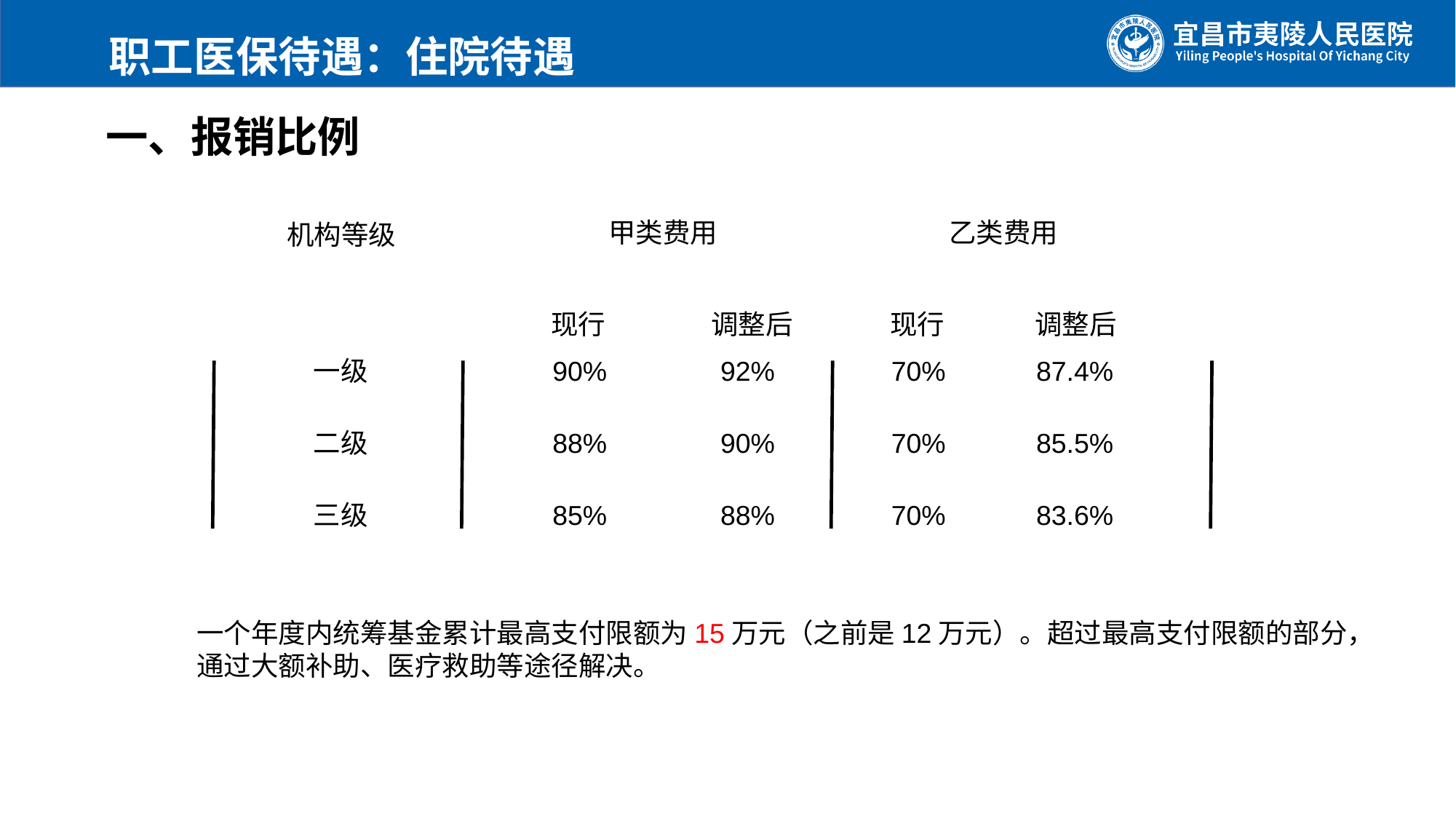

职工医保待遇：住院待遇

一、报销比例
甲类费用
乙类费用
机构等级
现行
调整后
现行
调整后
一级
90%
92%
70%
87.4%
二级
90%
85.5%
88%
70%
三级
85%
88%
70%
83.6%

一个年度内统筹基金累计最高支付限额为15万元（之前是12万元）。超过最高支付限额的部分，通过大额补助、医疗救助等途径解决。